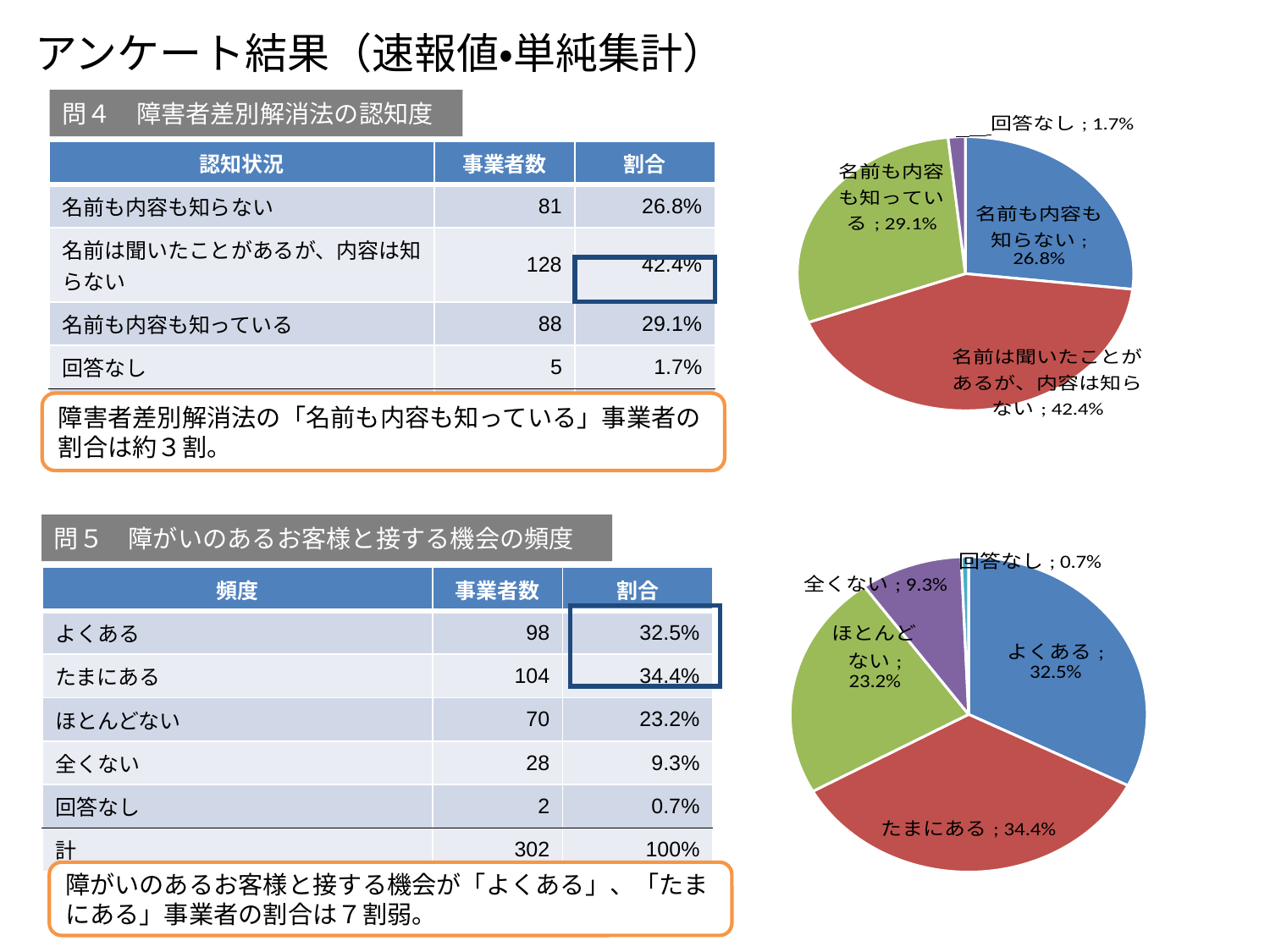

アンケート結果（速報値・単純集計）

問４　障害者差別解消法の認知度

### Chart

| Category | 割合 |
|---|---|
| 名前も内容も知らない | 0.2682119205298013 |
| 名前は聞いたことがあるが、内容は知らない | 0.423841059602649 |
| 名前も内容も知っている | 0.2913907284768212 |
| 回答なし | 0.016556291390728478 |
| 認知状況 | 事業者数 | 割合 |
| --- | --- | --- |
| 名前も内容も知らない | 81 | 26.8% |
| 名前は聞いたことがあるが、内容は知らない | 128 | 42.4% |
| 名前も内容も知っている | 88 | 29.1% |
| 回答なし | 5 | 1.7% |
| 計 | 302 | 100% |
|  |
| --- |
障害者差別解消法の「名前も内容も知っている」事業者の割合は約３割。
問５　障がいのあるお客様と接する機会の頻度

### Chart

| Category | 割合 |
|---|---|
| よくある | 0.32450331125827814 |
| たまにある | 0.3443708609271523 |
| ほとんどない | 0.23178807947019867 |
| 全くない | 0.09271523178807947 |
| 回答なし | 0.006622516556291391 |
| 頻度 | 事業者数 | 割合 |
| --- | --- | --- |
| よくある | 98 | 32.5% |
| たまにある | 104 | 34.4% |
| ほとんどない | 70 | 23.2% |
| 全くない | 28 | 9.3% |
| 回答なし | 2 | 0.7% |
| 計 | 302 | 100% |
|  |
| --- |
障がいのあるお客様と接する機会が「よくある」、「たまにある」事業者の割合は７割弱。